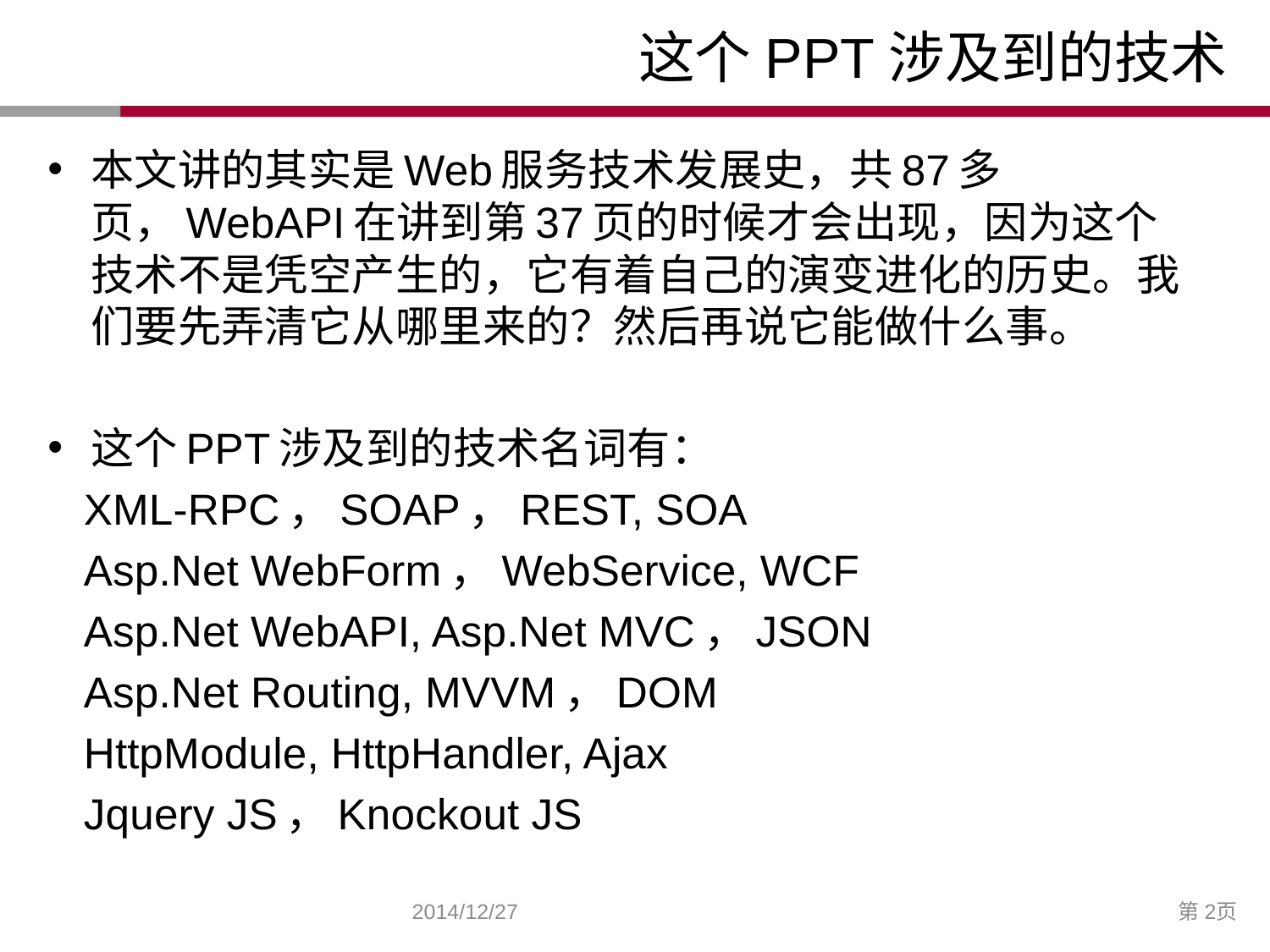

# 这个PPT涉及到的技术
本文讲的其实是Web服务技术发展史，共87多页，WebAPI在讲到第37页的时候才会出现，因为这个技术不是凭空产生的，它有着自己的演变进化的历史。我们要先弄清它从哪里来的？然后再说它能做什么事。

这个PPT涉及到的技术名词有：
   XML-RPC，SOAP，REST, SOA
   Asp.Net WebForm，WebService, WCF
   Asp.Net WebAPI, Asp.Net MVC，JSON
   Asp.Net Routing, MVVM，DOM
   HttpModule, HttpHandler, Ajax
   Jquery JS，Knockout JS

2014/12/27
第2页